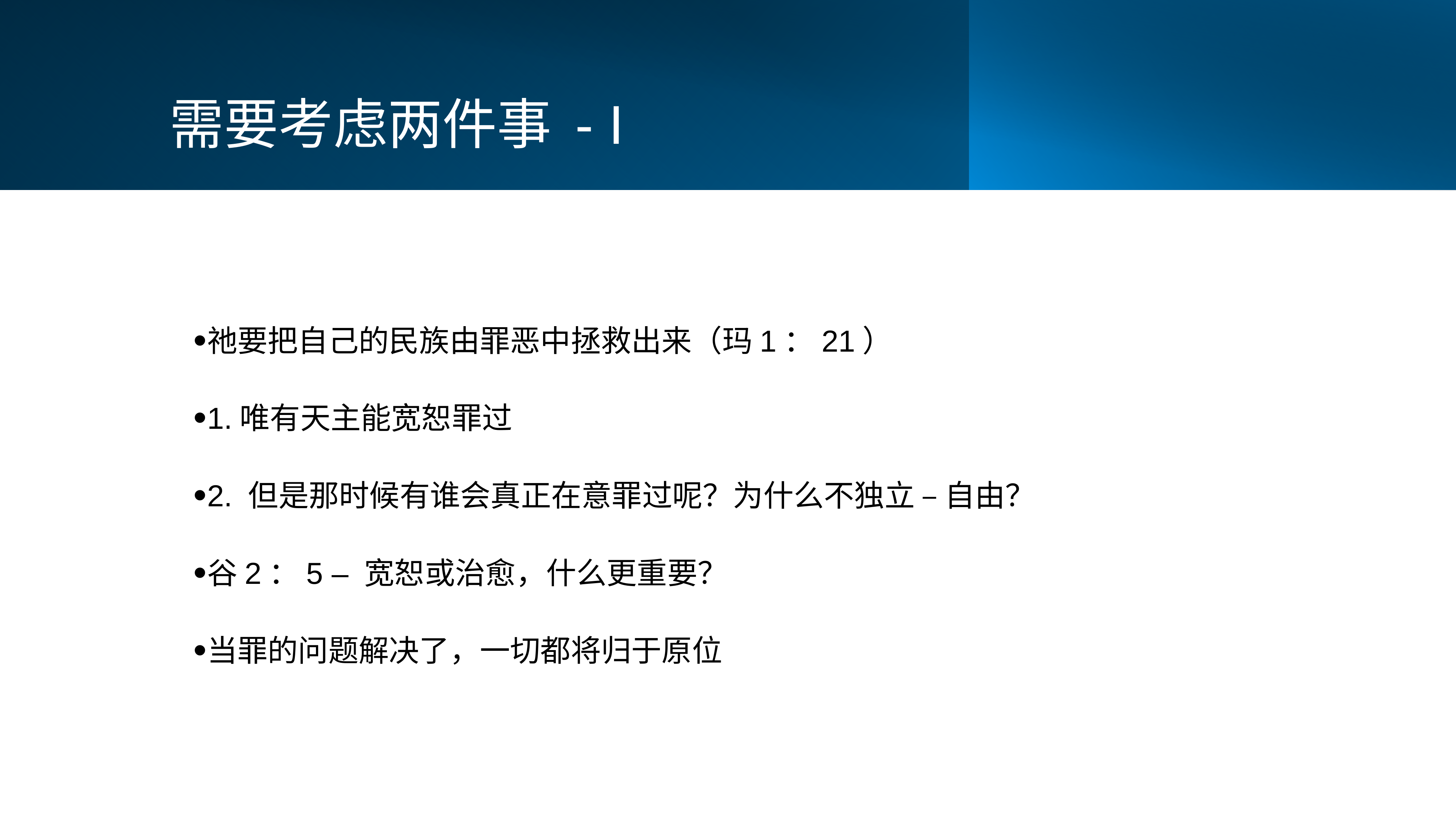

# 需要考虑两件事 - I
祂要把自己的民族由罪恶中拯救出来（玛1：21）
1.唯有天主能宽恕罪过
2. 但是那时候有谁会真正在意罪过呢？为什么不独立 – 自由？
谷2：5 – 宽恕或治愈，什么更重要？
当罪的问题解决了，一切都将归于原位